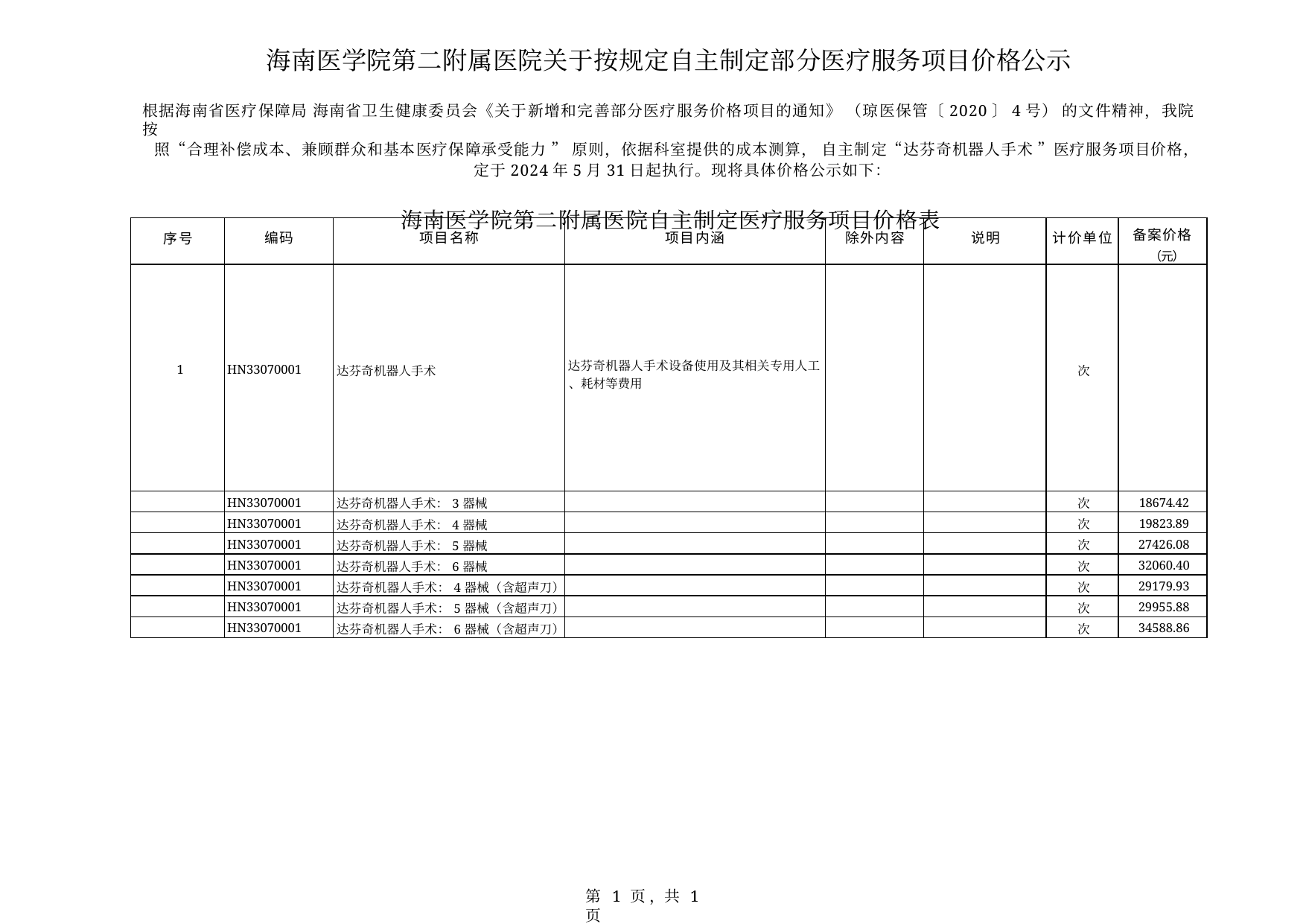

海南医学院第二附属医院关于按规定自主制定部分医疗服务项目价格公示

根据海南省医疗保障局 海南省卫生健康委员会《关于新增和完善部分医疗服务价格项目的通知》 （琼医保管〔2020〕4号） 的文件精神，我院按
照“合理补偿成本、兼顾群众和基本医疗保障承受能力 ” 原则，依据科室提供的成本测算， 自主制定“达芬奇机器人手术 ”医疗服务项目价格，
定于2024年5月31日起执行。现将具体价格公示如下：

海南医学院第二附属医院自主制定医疗服务项目价格表
| 序号 | 编码 | 项目名称 | 项目内涵 | 除外内容 | 说明 | 计价单位 | 备案价格 （元） |
| --- | --- | --- | --- | --- | --- | --- | --- |
| 1 | HN33070001 | 达芬奇机器人手术 | 达芬奇机器人手术设备使用及其相关专用人工 、耗材等费用 |  |  | 次 |  |
|  | HN33070001 | 达芬奇机器人手术：3器械 |  |  |  | 次 | 18674.42 |
|  | HN33070001 | 达芬奇机器人手术：4器械 |  |  |  | 次 | 19823.89 |
|  | HN33070001 | 达芬奇机器人手术：5器械 |  |  |  | 次 | 27426.08 |
|  | HN33070001 | 达芬奇机器人手术：6器械 |  |  |  | 次 | 32060.40 |
|  | HN33070001 | 达芬奇机器人手术：4器械（含超声刀） |  |  |  | 次 | 29179.93 |
|  | HN33070001 | 达芬奇机器人手术：5器械（含超声刀） |  |  |  | 次 | 29955.88 |
|  | HN33070001 | 达芬奇机器人手术：6器械（含超声刀） |  |  |  | 次 | 34588.86 |

第 1 页 ，共 1 页